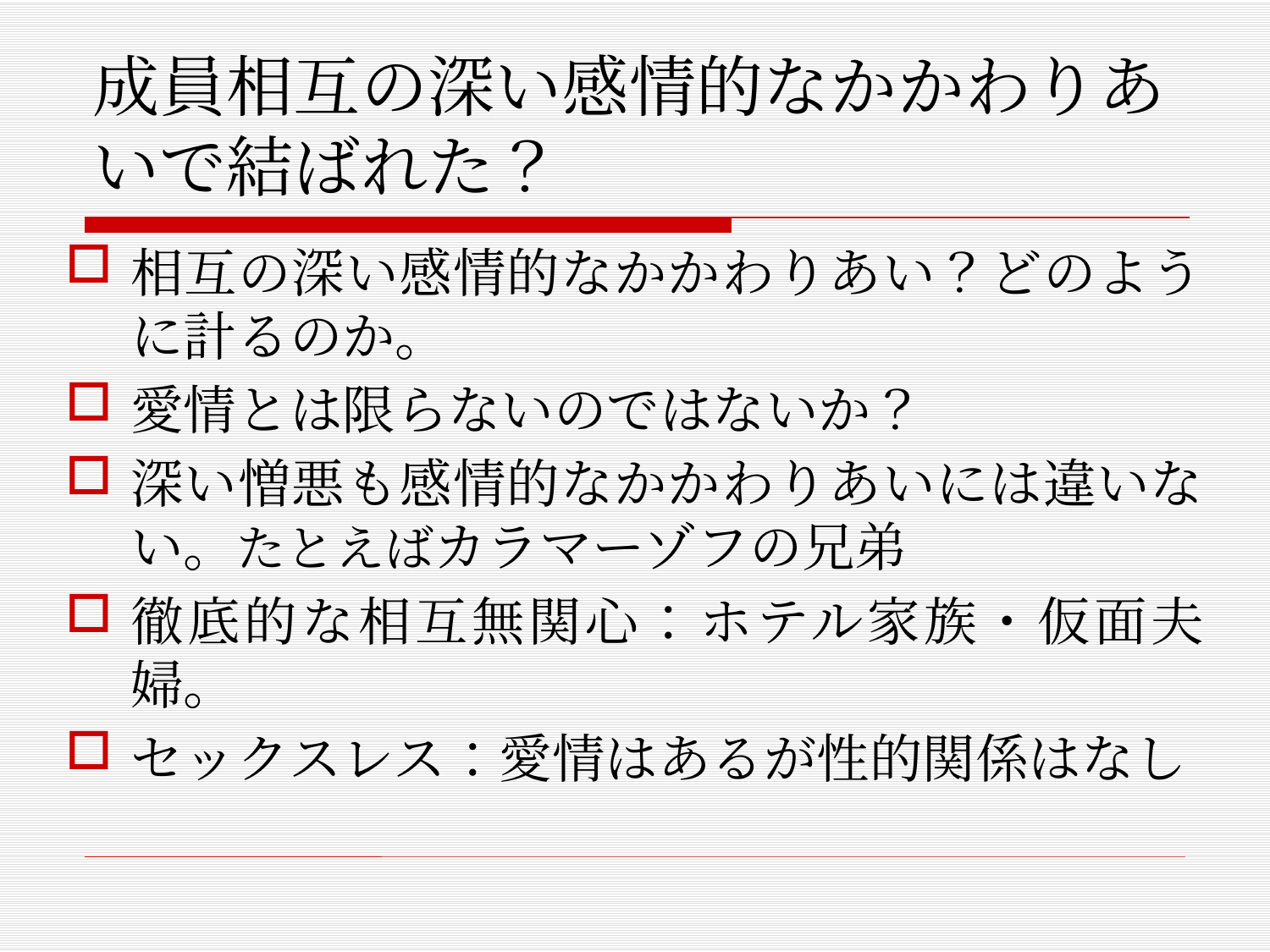

# 成員相互の深い感情的なかかわりあいで結ばれた？
相互の深い感情的なかかわりあい？どのように計るのか。
愛情とは限らないのではないか？
深い憎悪も感情的なかかわりあいには違いない。たとえばカラマーゾフの兄弟
徹底的な相互無関心：ホテル家族・仮面夫婦。
セックスレス：愛情はあるが性的関係はなし